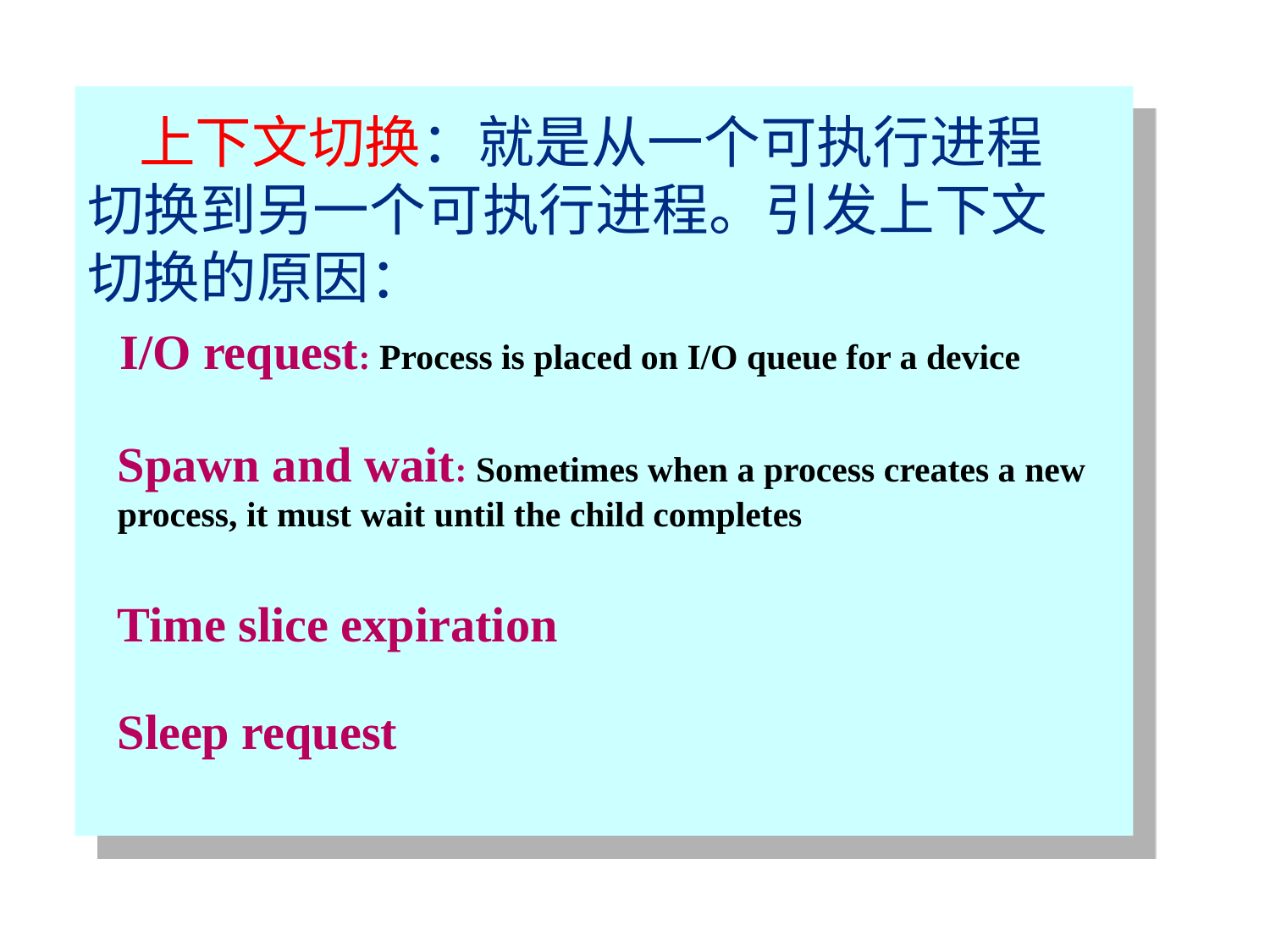

上下文切换：就是从一个可执行进程切换到另一个可执行进程。引发上下文切换的原因：
 I/O request: Process is placed on I/O queue for a device
Spawn and wait: Sometimes when a process creates a new process, it must wait until the child completes
Time slice expiration
Sleep request